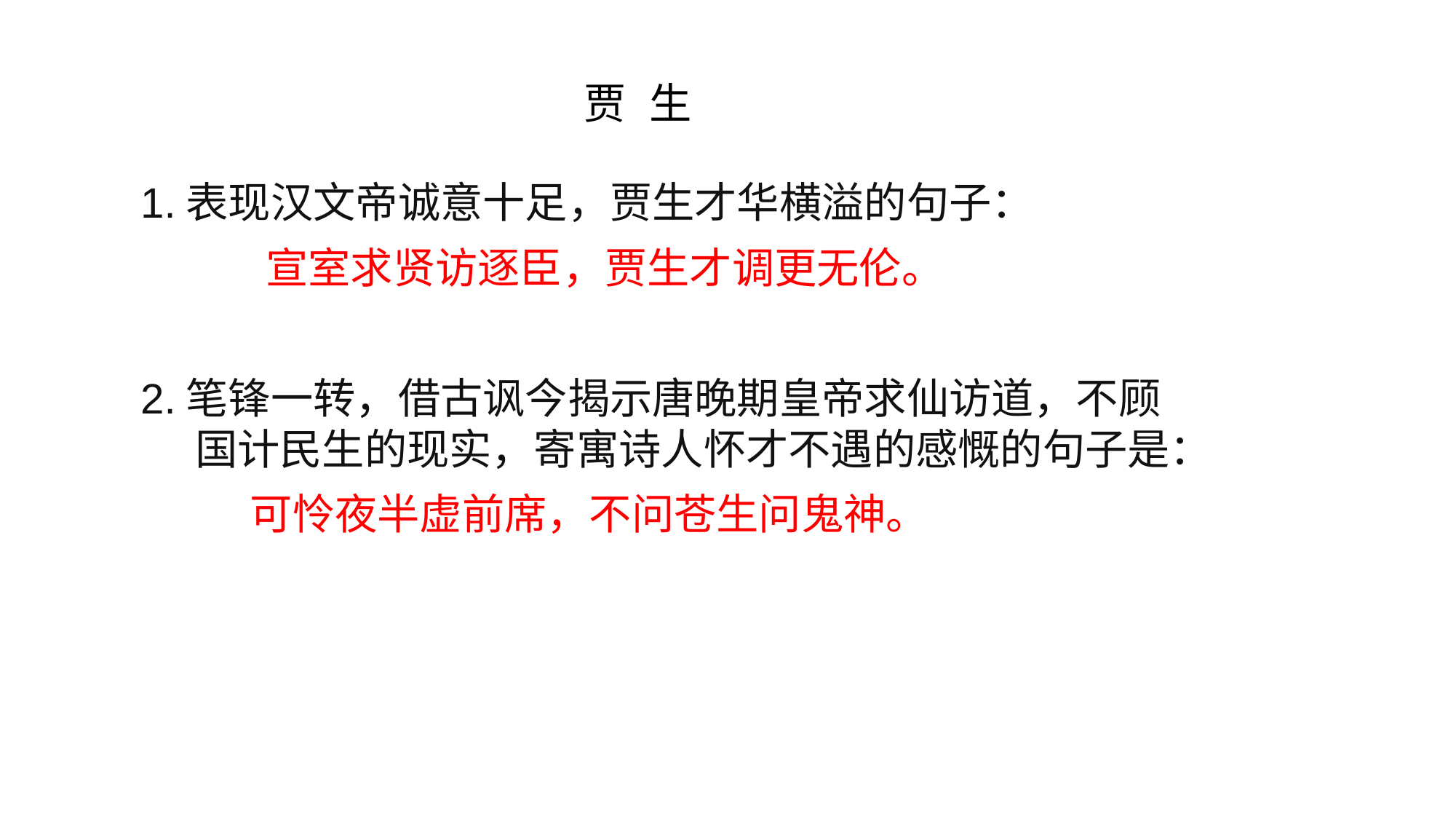

# 贾  生
1.表现汉文帝诚意十足，贾生才华横溢的句子：

2.笔锋一转，借古讽今揭示唐晚期皇帝求仙访道，不顾国计民生的现实，寄寓诗人怀才不遇的感慨的句子是：
宣室求贤访逐臣，贾生才调更无伦。
可怜夜半虚前席，不问苍生问鬼神。